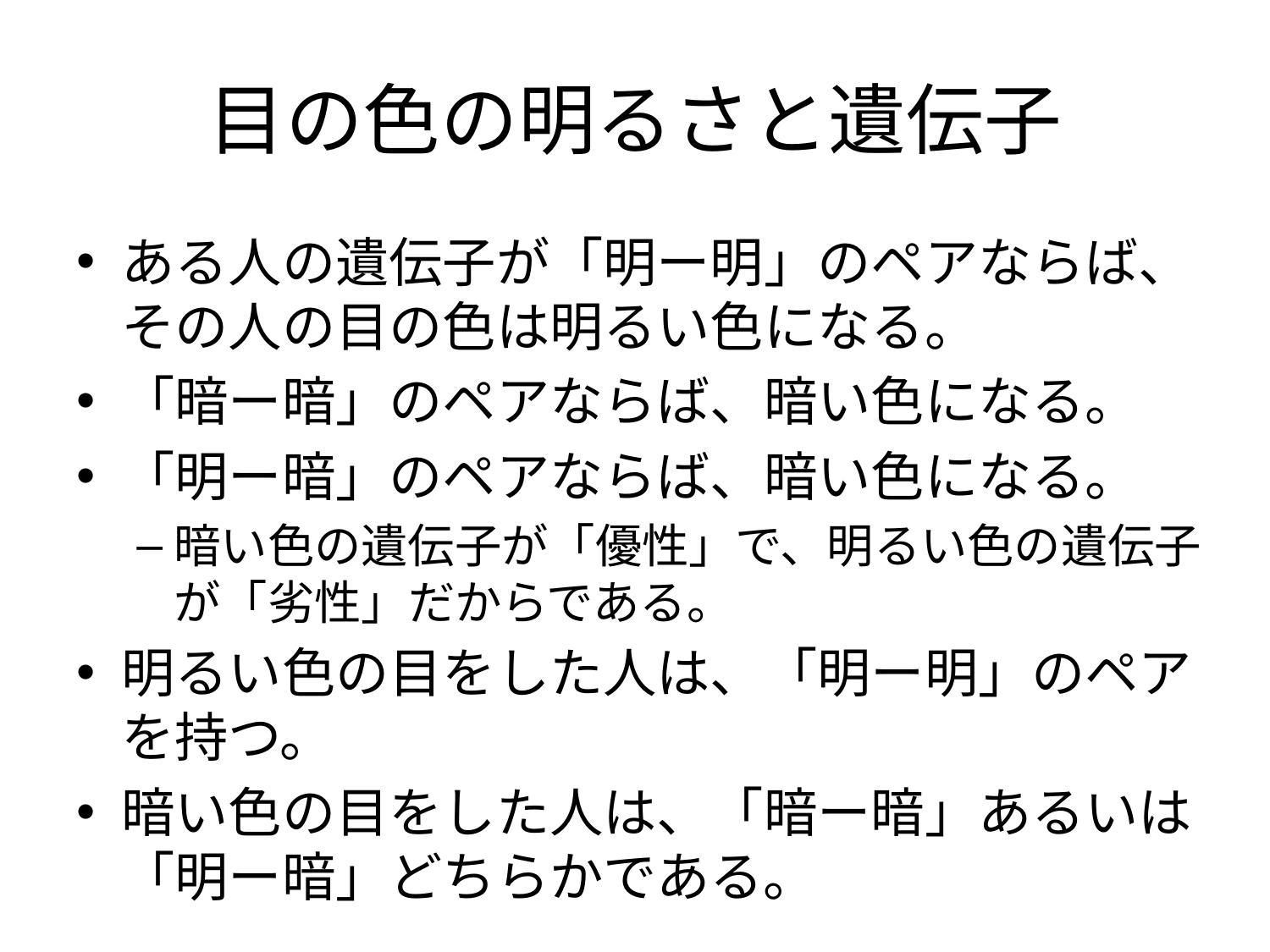

# 目の色の明るさと遺伝子
ある人の遺伝子が「明ー明」のペアならば、その人の目の色は明るい色になる。
「暗ー暗」のペアならば、暗い色になる。
「明ー暗」のペアならば、暗い色になる。
暗い色の遺伝子が「優性」で、明るい色の遺伝子が「劣性」だからである。
明るい色の目をした人は、「明ー明」のペアを持つ。
暗い色の目をした人は、「暗ー暗」あるいは「明ー暗」どちらかである。